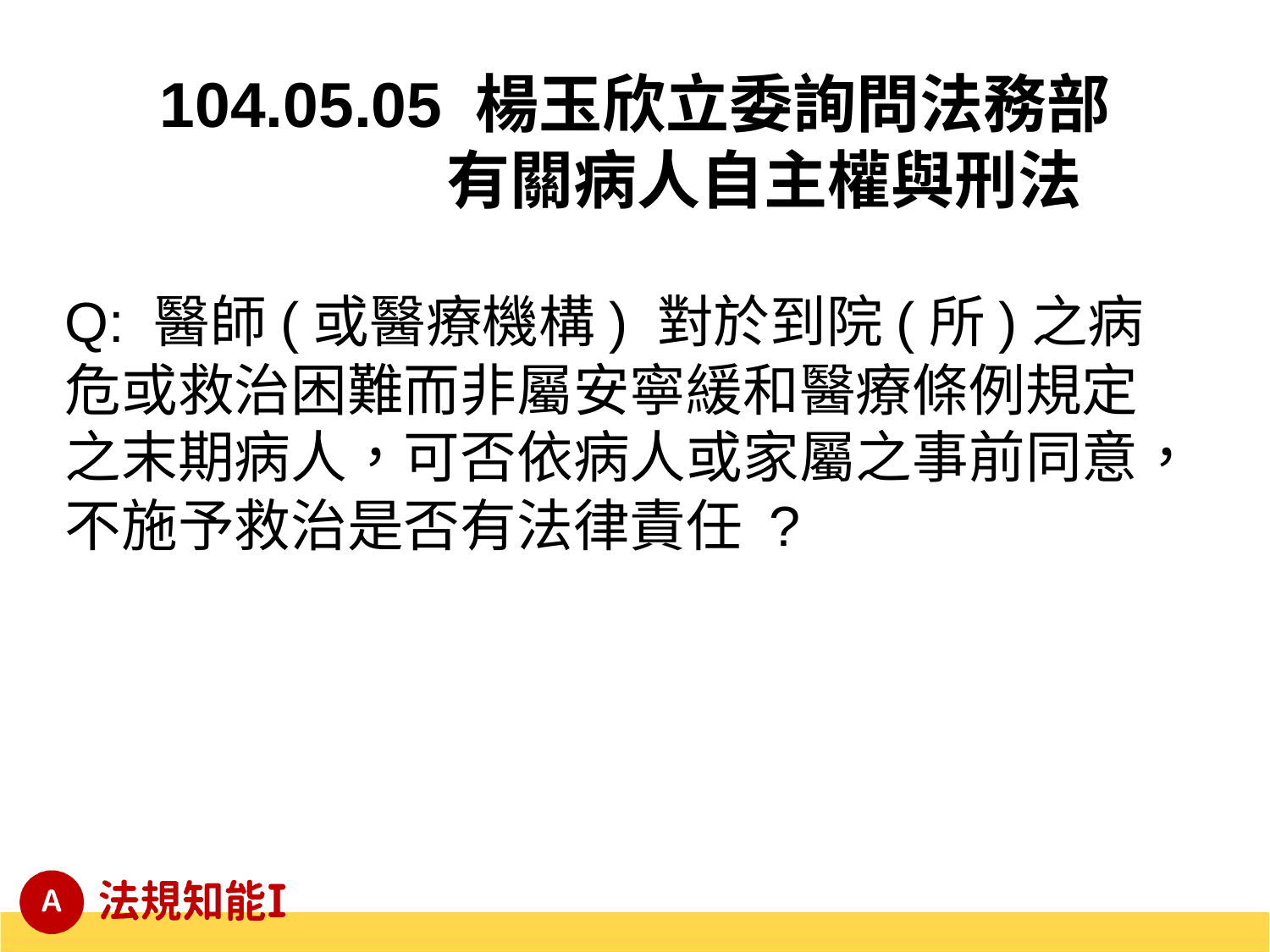

# 104.05.05 楊玉欣立委詢問法務部 有關病人自主權與刑法
Q: 醫師(或醫療機構) 對於到院(所)之病危或救治困難而非屬安寧緩和醫療條例規定之末期病人，可否依病人或家屬之事前同意，不施予救治是否有法律責任 ?